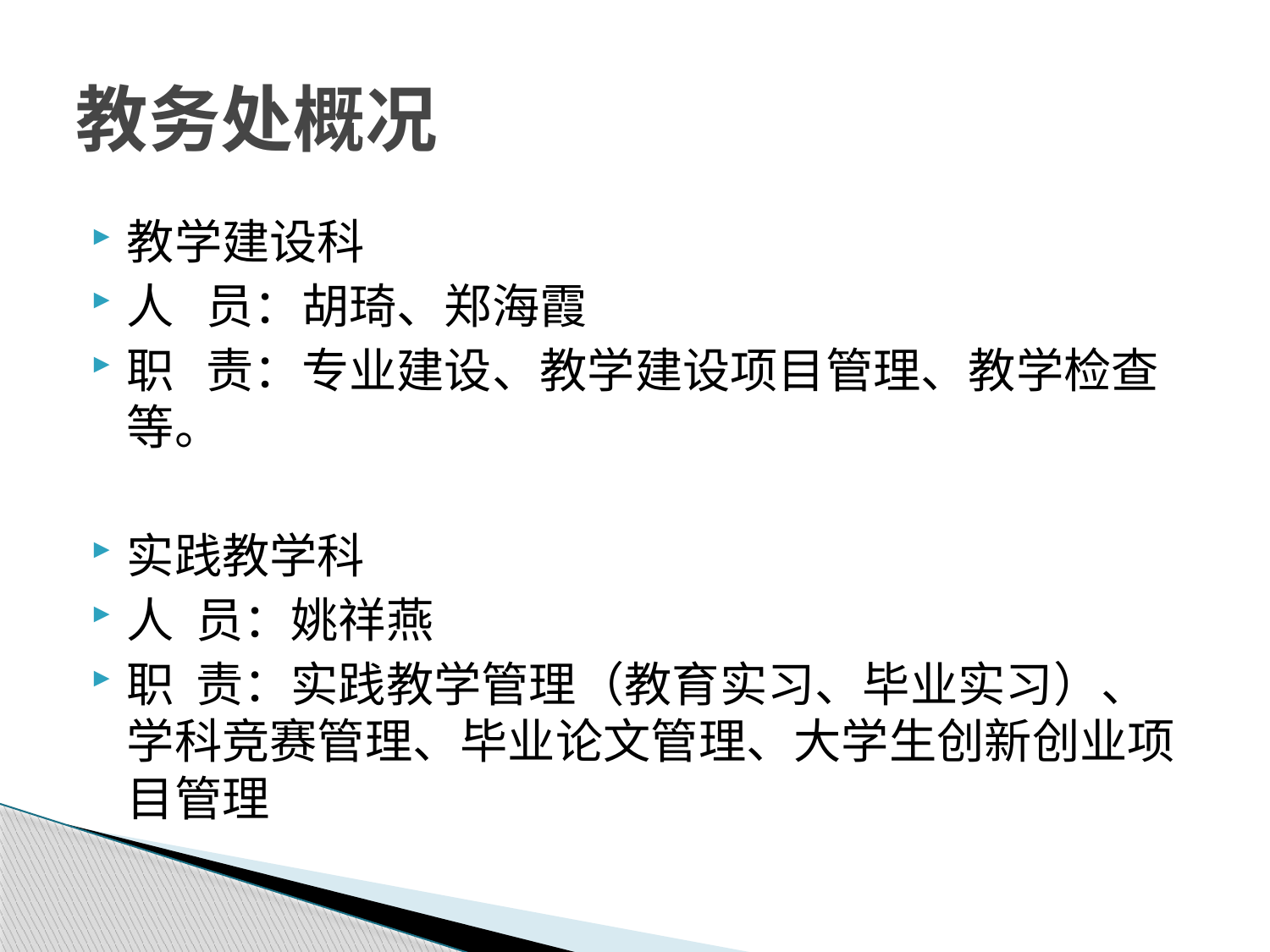

# 教务处概况
教学建设科
人   员：胡琦、郑海霞
职   责：专业建设、教学建设项目管理、教学检查等。

实践教学科
人  员：姚祥燕
职  责：实践教学管理（教育实习、毕业实习）、学科竞赛管理、毕业论文管理、大学生创新创业项目管理